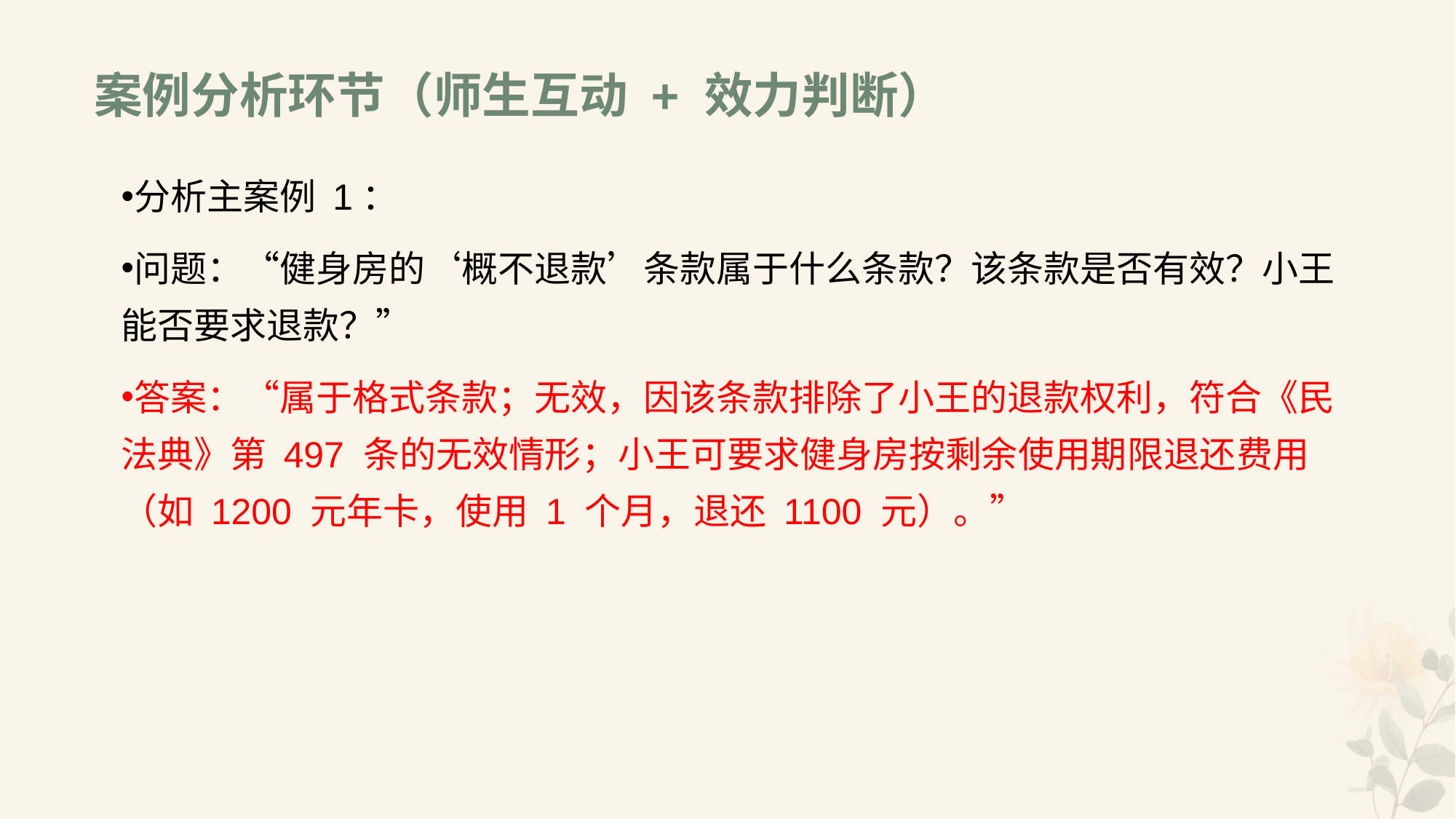

# 案例分析环节（师生互动 + 效力判断）
分析主案例 1：
问题：“健身房的‘概不退款’条款属于什么条款？该条款是否有效？小王能否要求退款？”
答案：“属于格式条款；无效，因该条款排除了小王的退款权利，符合《民法典》第 497 条的无效情形；小王可要求健身房按剩余使用期限退还费用（如 1200 元年卡，使用 1 个月，退还 1100 元）。”